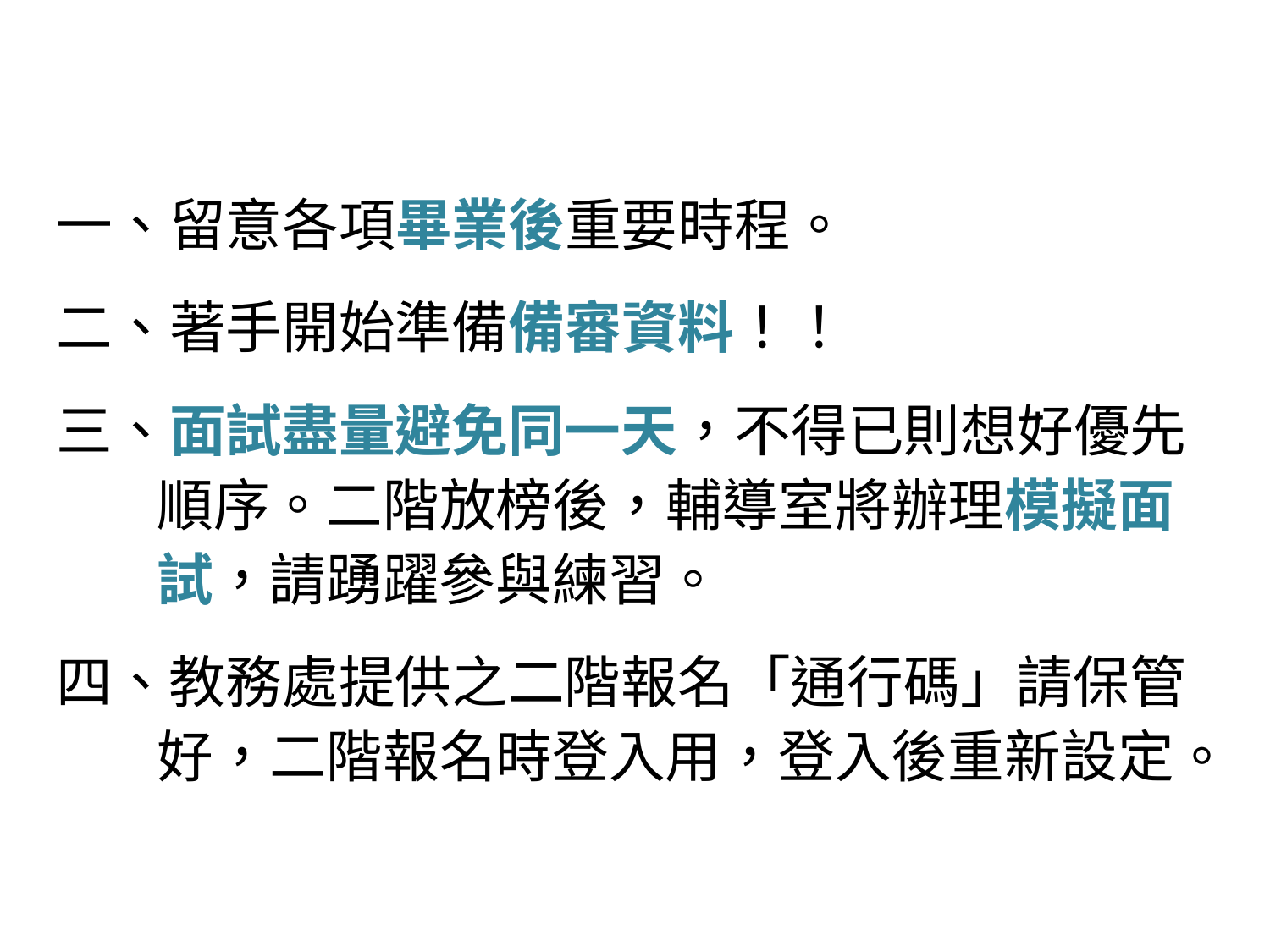

一、留意各項畢業後重要時程。
二、著手開始準備備審資料！！
三、面試盡量避免同一天，不得已則想好優先順序。二階放榜後，輔導室將辦理模擬面試，請踴躍參與練習。
四、教務處提供之二階報名「通行碼」請保管好，二階報名時登入用，登入後重新設定。